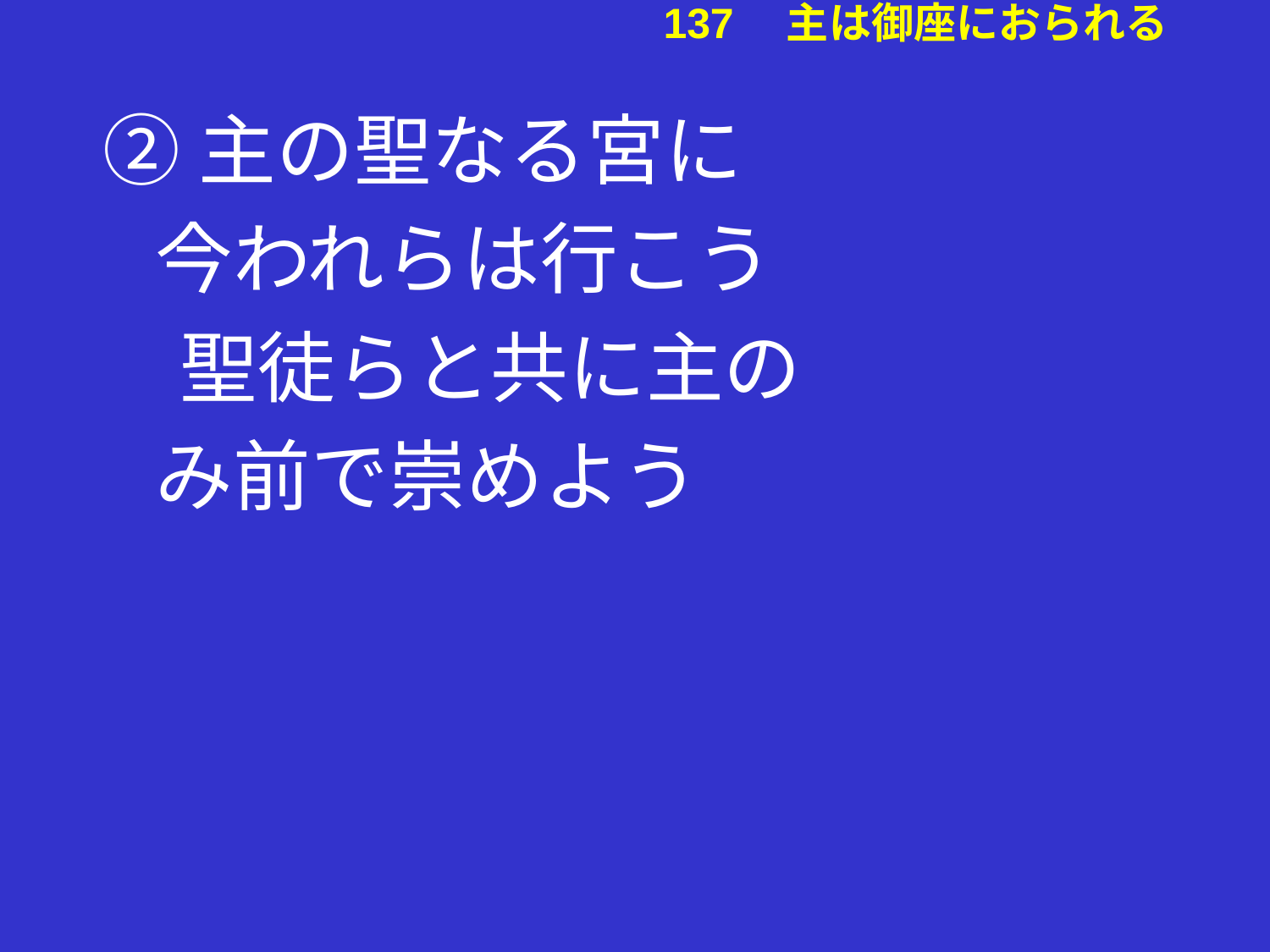

# ②主の聖なる宮に
  今われらは行こう
　聖徒らと共に主の
  み前で崇めよう

137　主は御座におられる